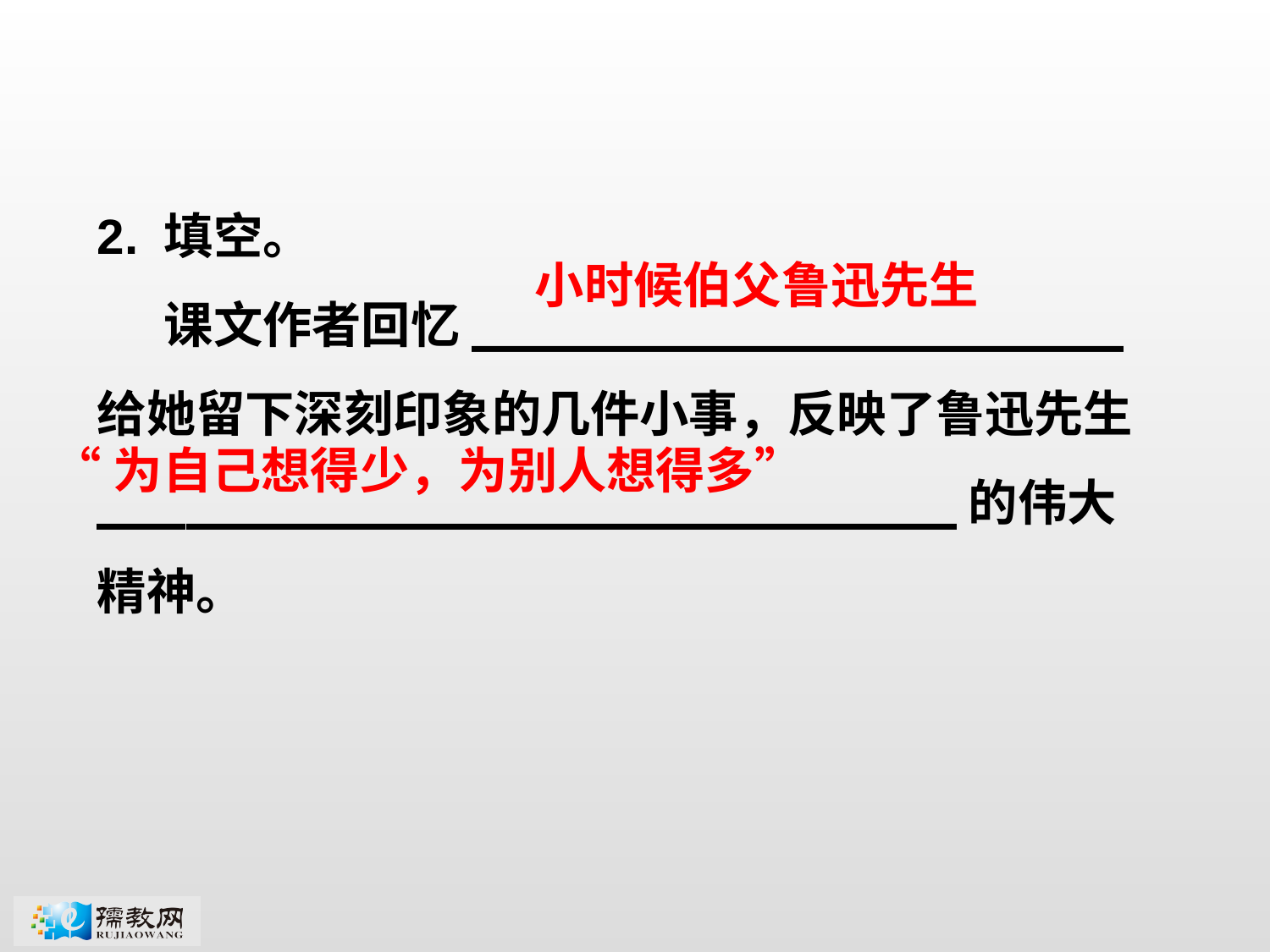

2. 填空。
     课文作者回忆______________________给她留下深刻印象的几件小事，反映了鲁迅先生
_____________________________的伟大精神。

小时候伯父鲁迅先生
“为自己想得少，为别人想得多”